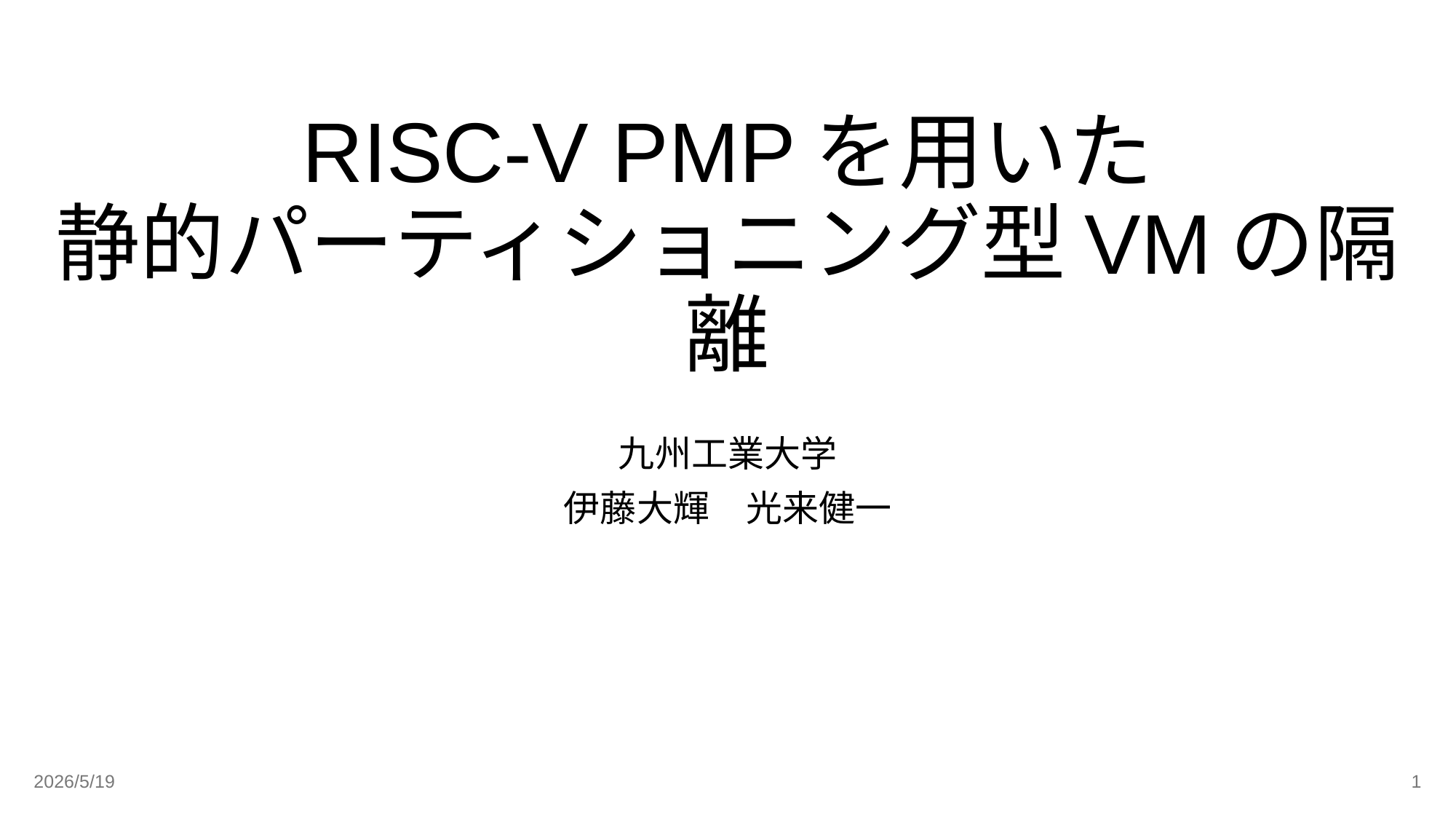

# RISC-V PMPを用いた 静的パーティショニング型VMの隔離
九州工業大学
伊藤大輝　光来健一
2026/5/19
1